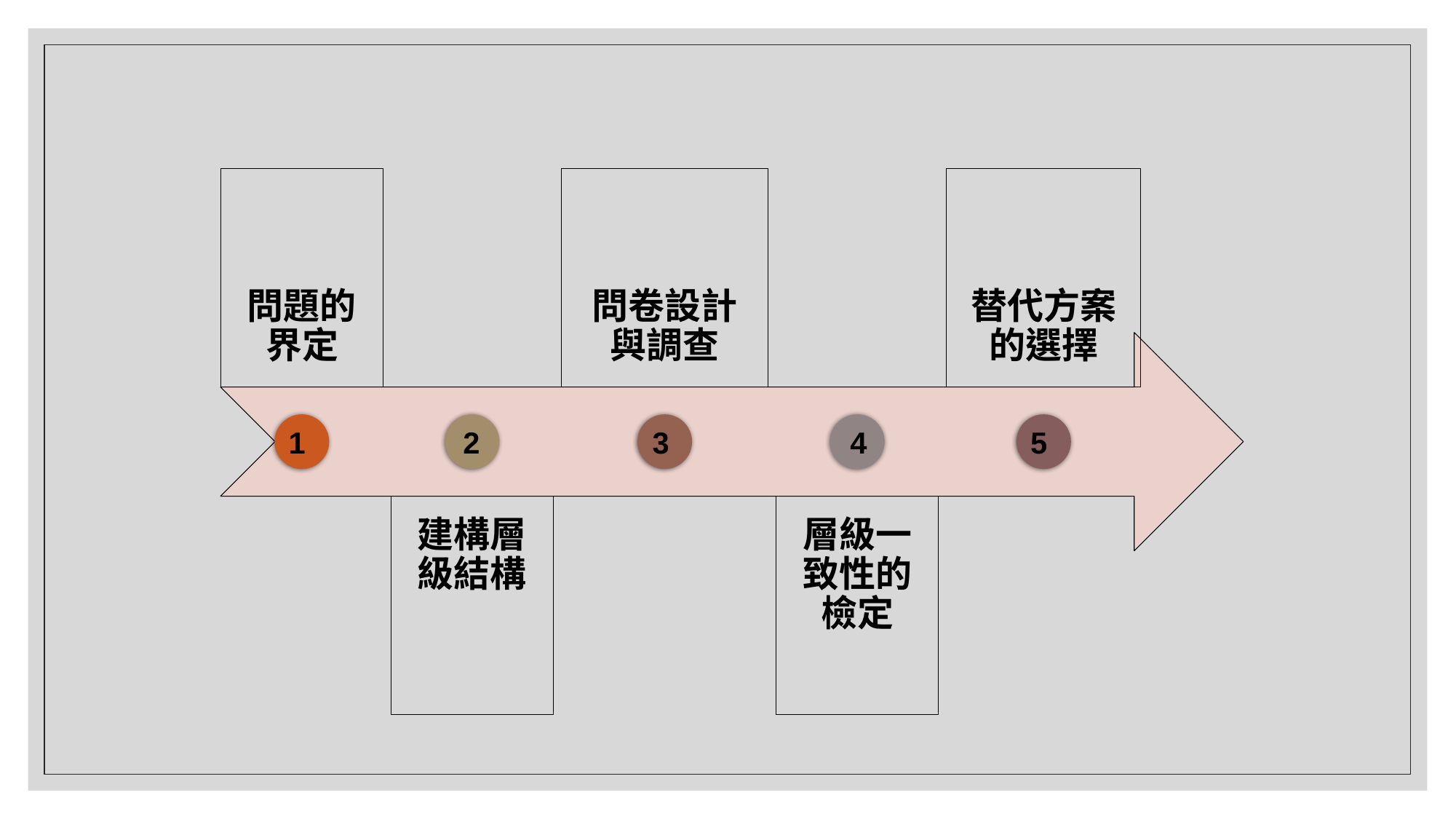

問題的界定
問卷設計與調查
替代方案的選擇

1
2
3
4
5
建構層級結構
層級一致性的檢定